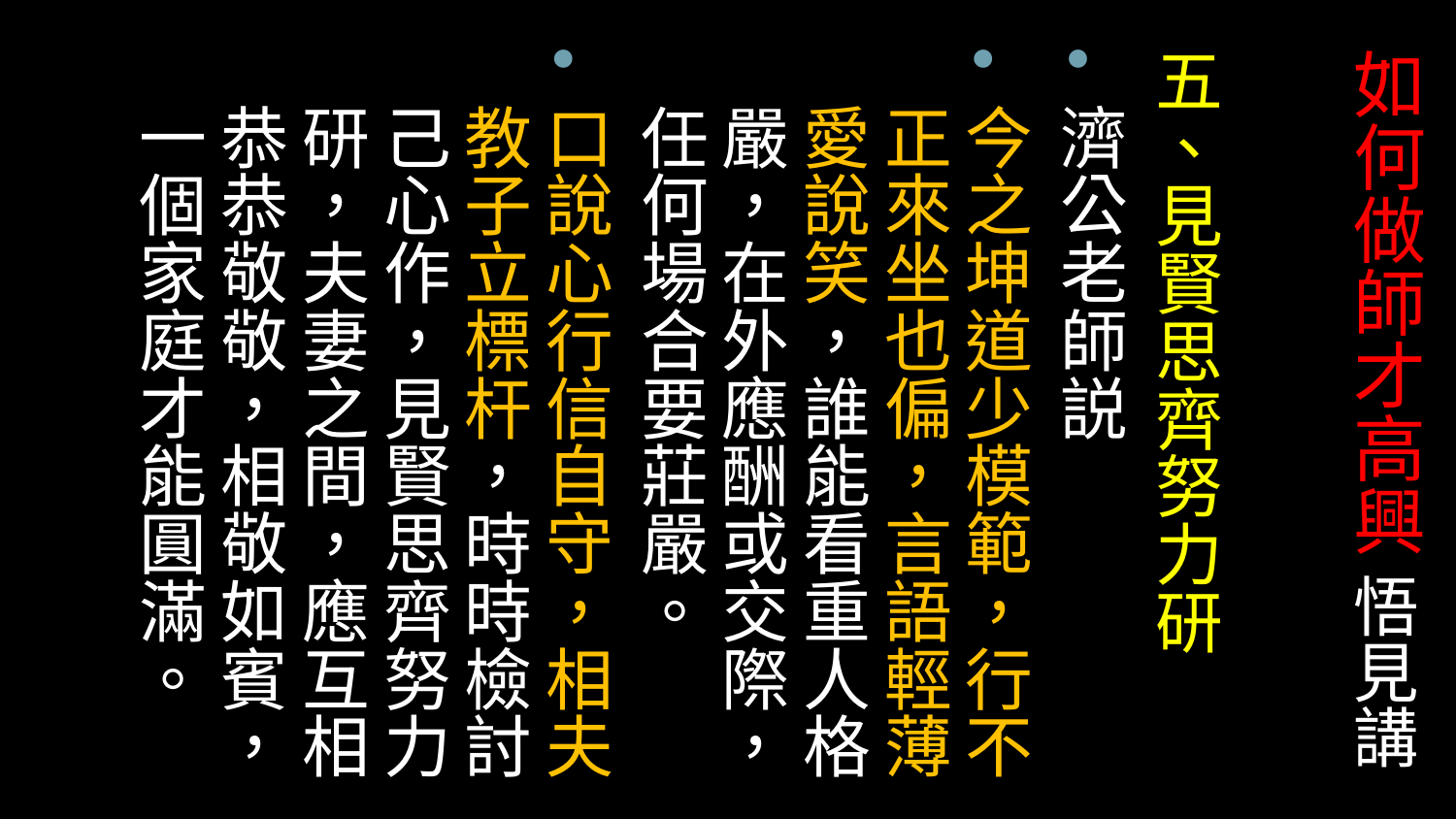

# 如何做師才高興 悟見講
五、見賢思齊努力研
濟公老師説
今之坤道少模範，行不正來坐也偏，言語輕薄愛說笑，誰能看重人格嚴，在外應酬或交際，任何場合要莊嚴。
口說心行信自守，相夫教子立標杆，時時檢討己心作，見賢思齊努力研，夫妻之間，應互相恭恭敬敬，相敬如賓，一個家庭才能圓滿。